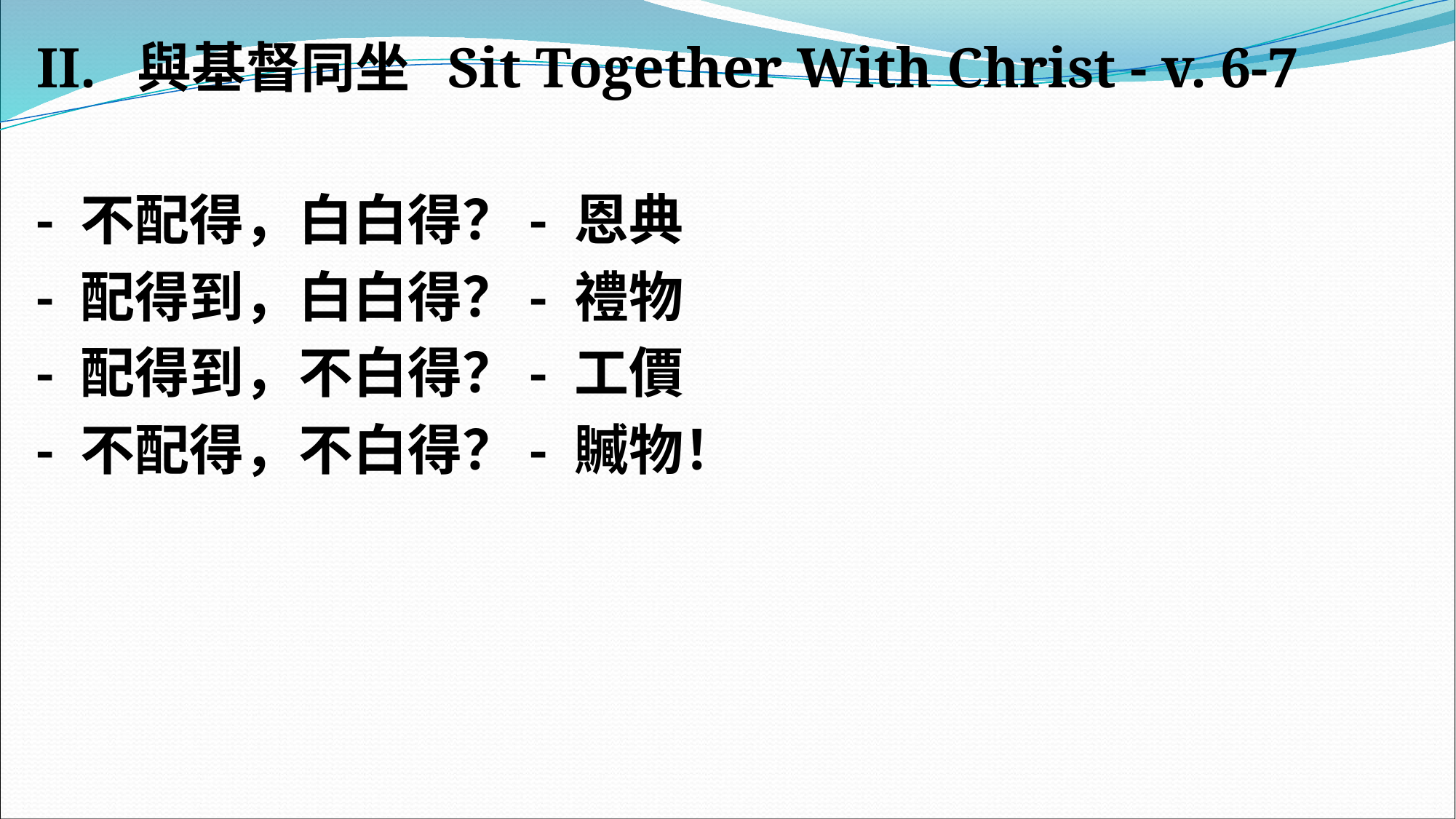

#
II.  與基督同坐  Sit Together With Christ - v. 6-7

- 不配得，白白得？- 恩典
- 配得到，白白得？- 禮物
- 配得到，不白得？- 工價
- 不配得，不白得？- 贓物！